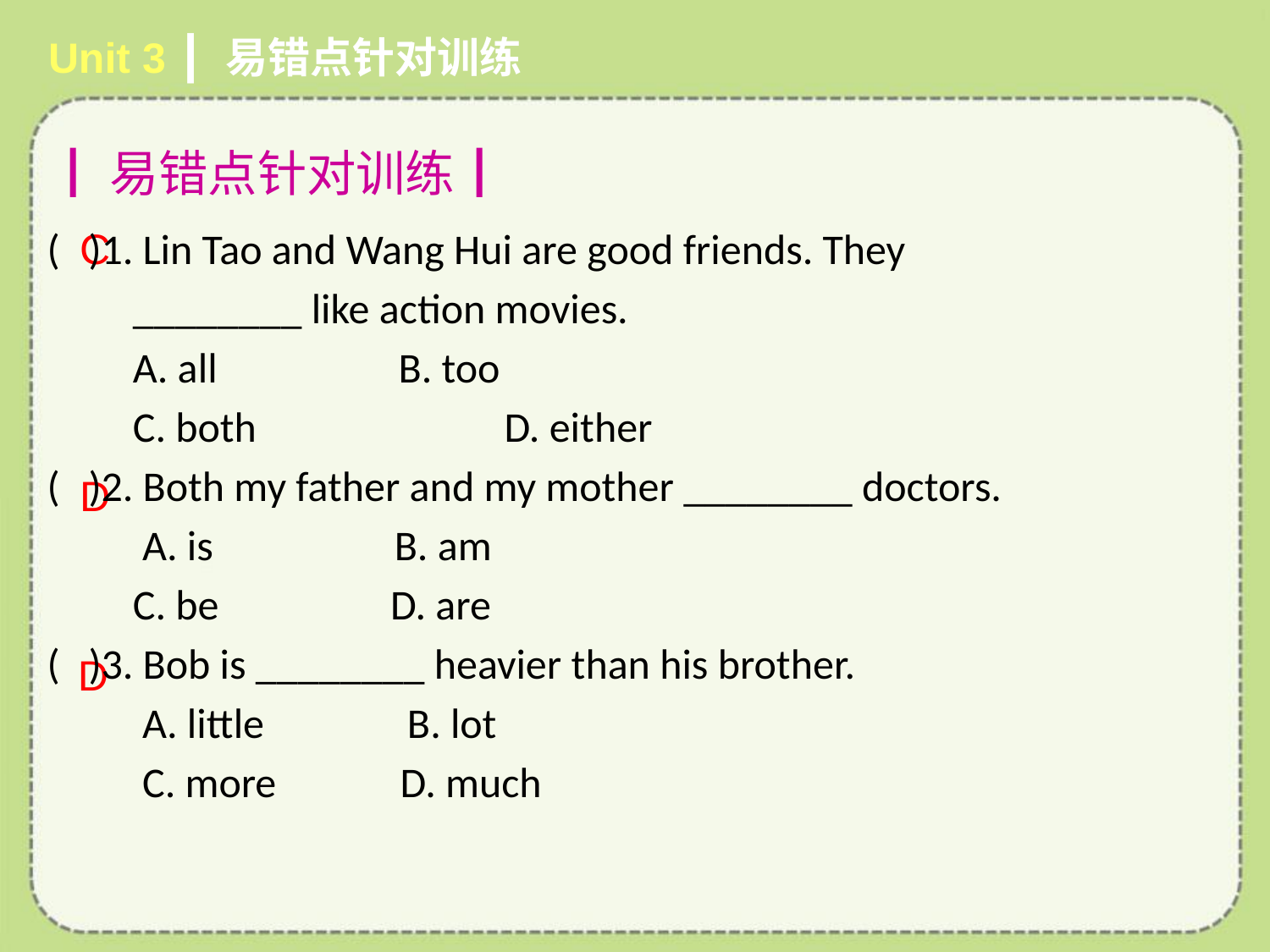

Unit 3 ┃ 易错点针对训练
┃易错点针对训练┃
# (   )1. Lin Tao and Wang Hui are good friends. They
          ________ like action movies.
          A. all                   B. too
          C. both		    D. either
 (   )2. Both my father and my mother ________ doctors.
           A. is                   B. am
          C. be                  D. are
 (   )3. Bob is ________ heavier than his brother.
           A. little               B. lot
           C. more             D. much
C

D
D